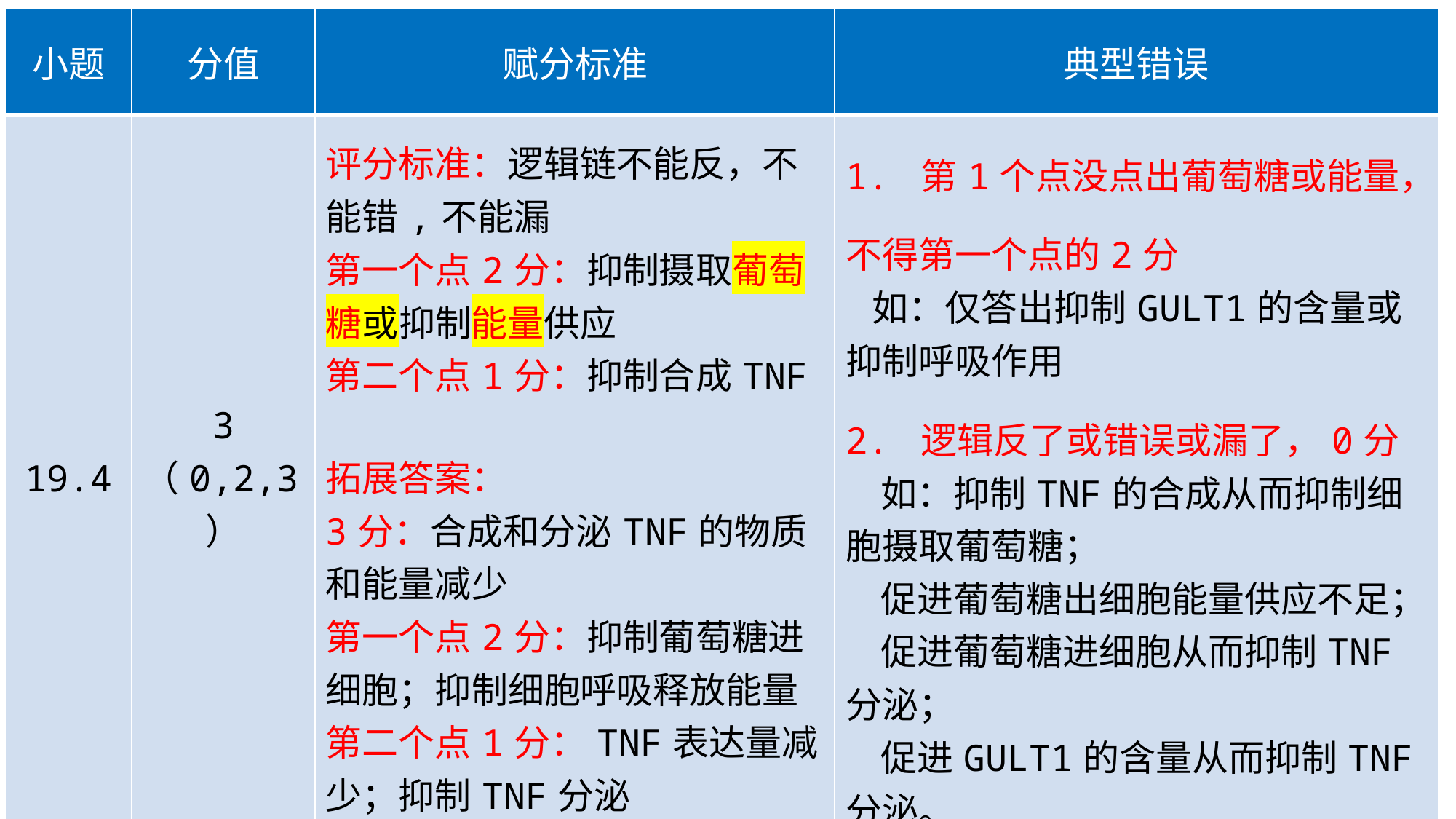

| 小题 | 分值 | 赋分标准 | 典型错误 |
| --- | --- | --- | --- |
| 19.4 | 3 （0,2,3） | 评分标准：逻辑链不能反，不能错,不能漏 第一个点2分：抑制摄取葡萄糖或抑制能量供应 第二个点1分：抑制合成TNF 拓展答案： 3分：合成和分泌TNF的物质和能量减少 第一个点2分：抑制葡萄糖进细胞；抑制细胞呼吸释放能量 第二个点1分：TNF表达量减少；抑制TNF分泌 | 1. 第1个点没点出葡萄糖或能量，不得第一个点的2分 如：仅答出抑制GULT1的含量或抑制呼吸作用 2. 逻辑反了或错误或漏了，0分 如：抑制TNF的合成从而抑制细胞摄取葡萄糖； 促进葡萄糖出细胞能量供应不足； 促进葡萄糖进细胞从而抑制TNF分泌； 促进GULT1的含量从而抑制TNF分泌。 |